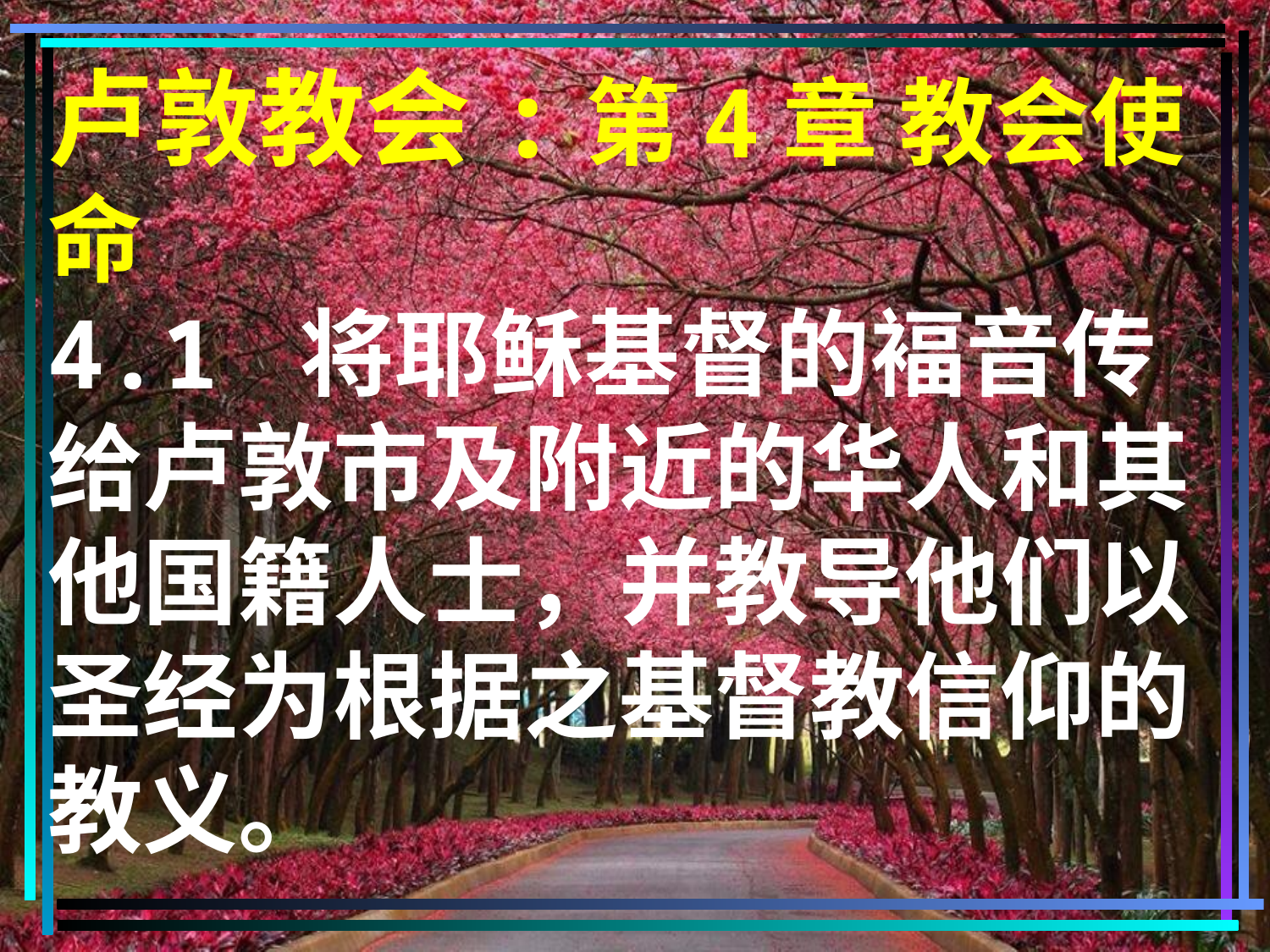

卢敦教会:第4章 教会使命
4.1 将耶稣基督的褔音传给卢敦市及附近的华人和其他国籍人士，并教导他们以圣经为根据之基督教信仰的教义。
#